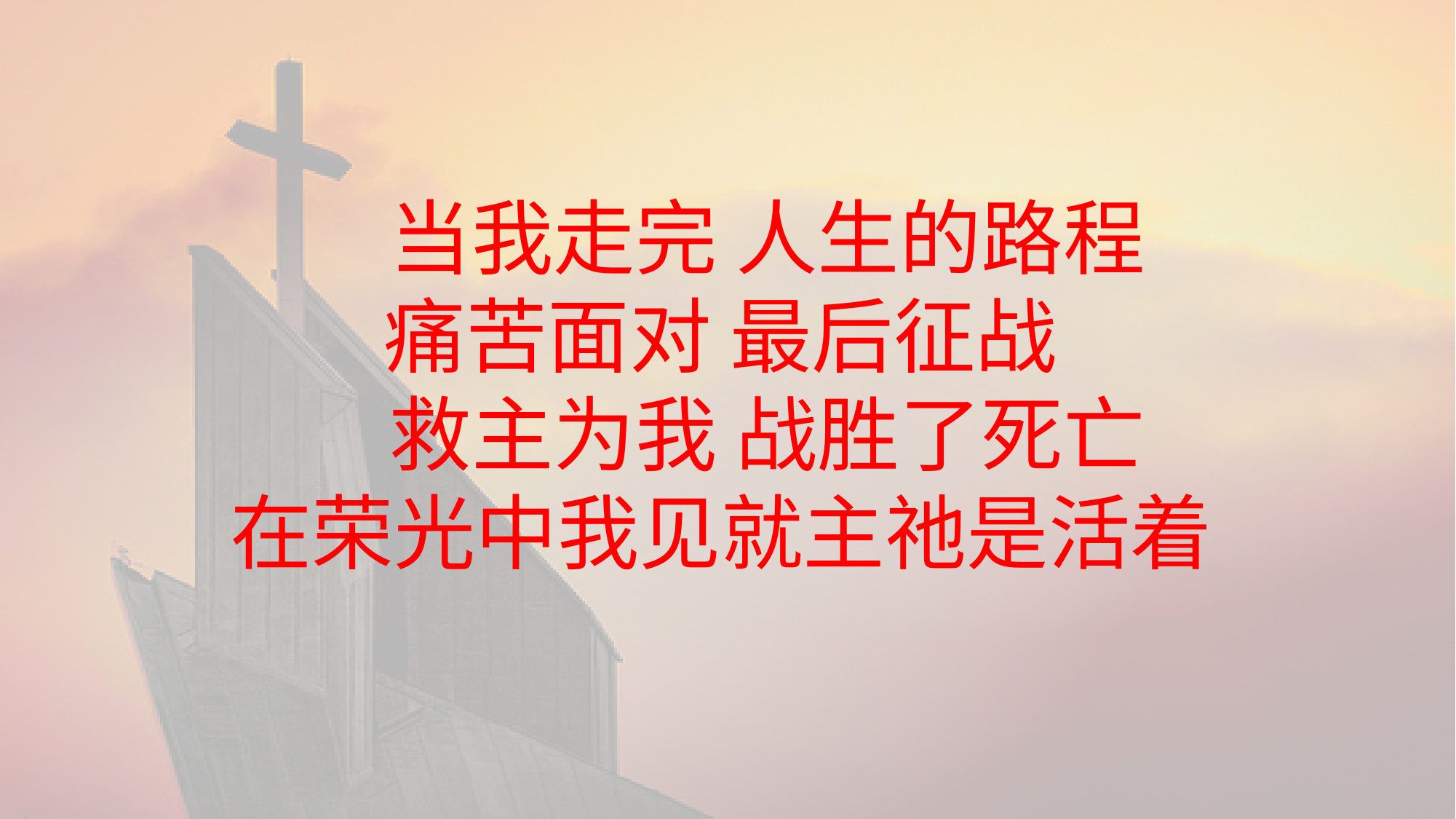

当我走完 人生的路程
痛苦面对 最后征战
    救主为我 战胜了死亡
     在荣光中我见就主祂是活着